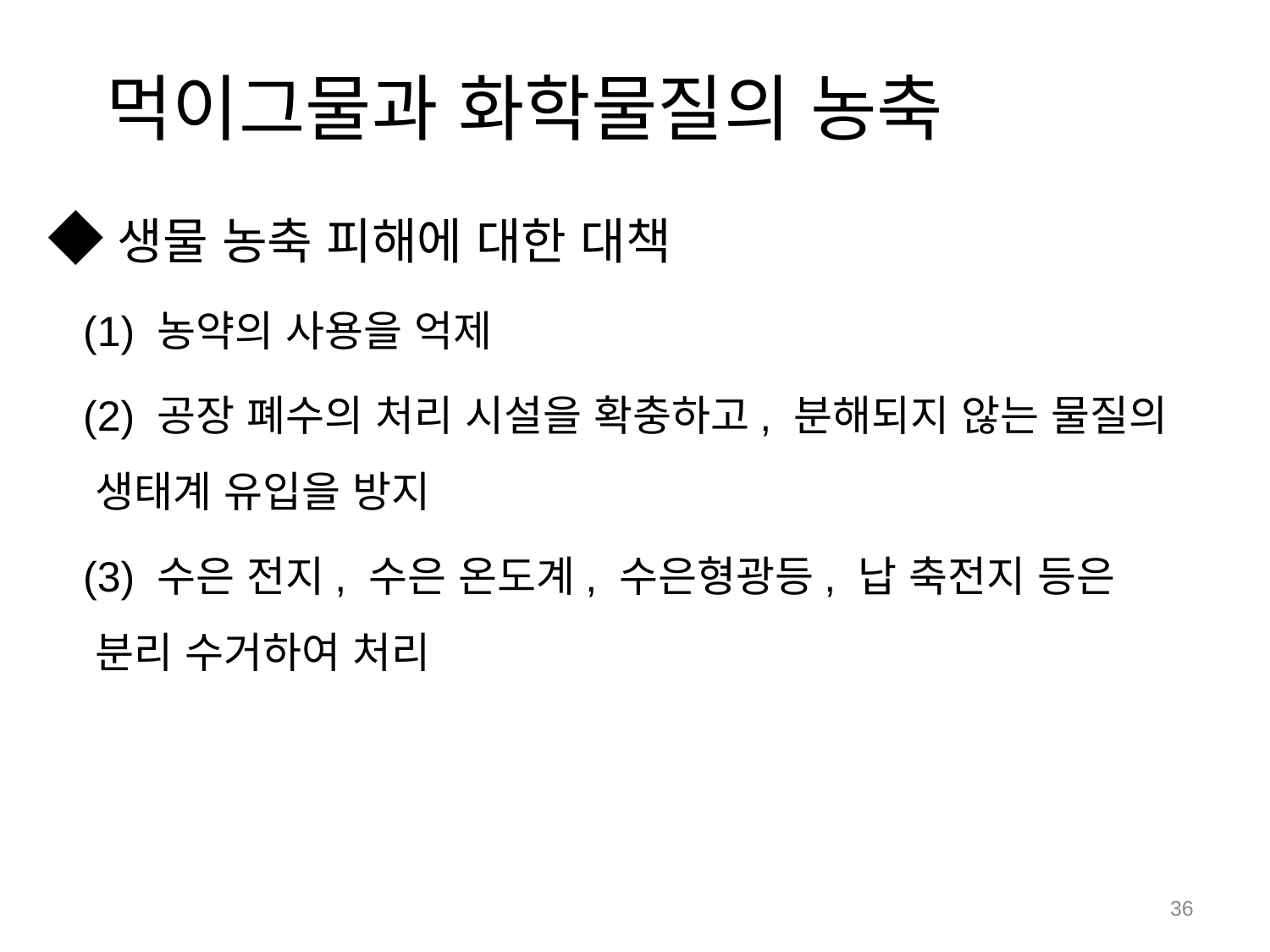

# 먹이그물과 화학물질의 농축
◆생물 농축 피해에 대한 대책
   (1) 농약의 사용을 억제
   (2) 공장 폐수의 처리 시설을 확충하고, 분해되지 않는 물질의 생태계 유입을 방지
   (3) 수은 전지, 수은 온도계, 수은형광등, 납 축전지 등은 분리 수거하여 처리

36